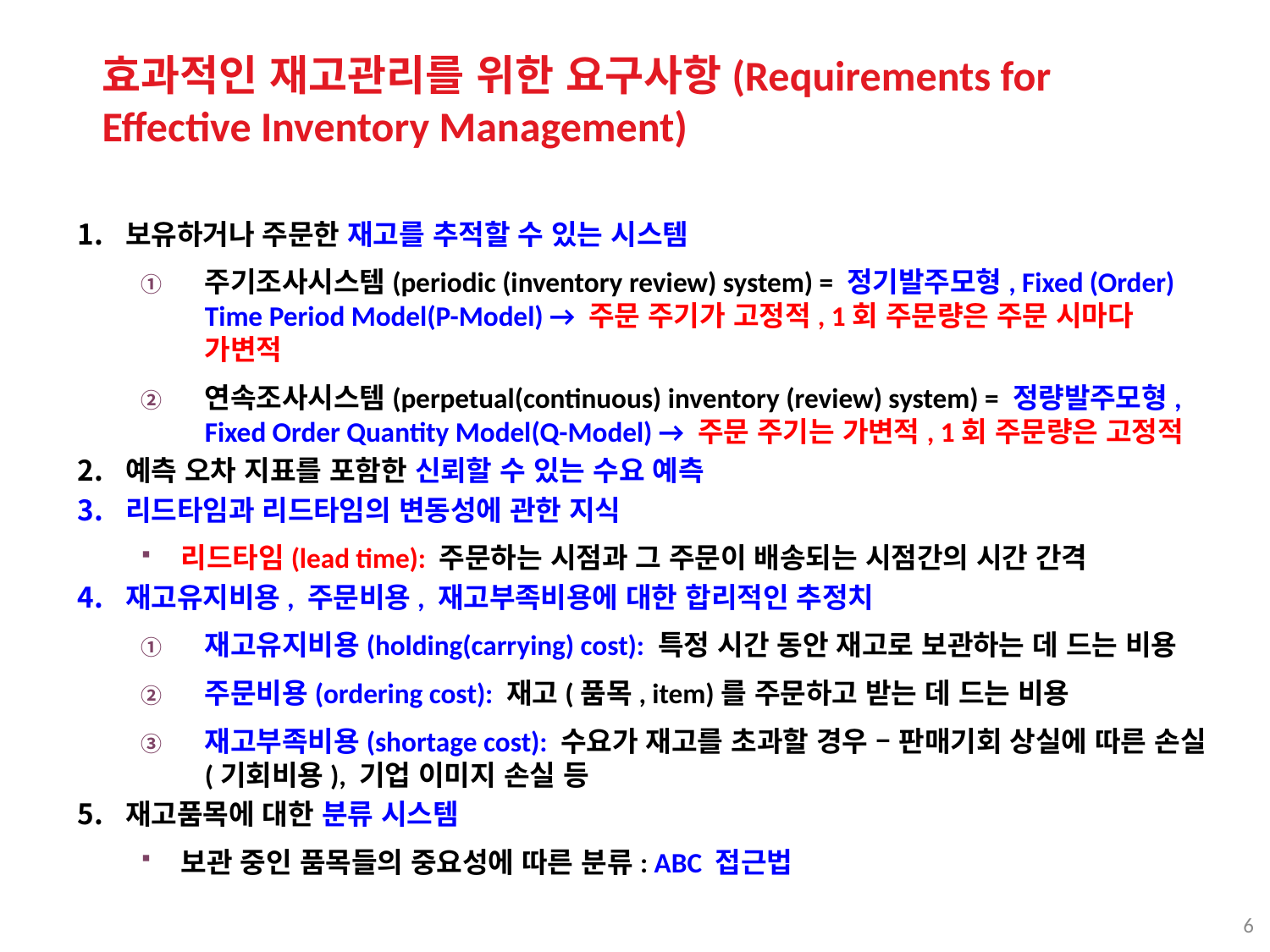

효과적인 재고관리를 위한 요구사항(Requirements for Effective Inventory Management)
보유하거나 주문한 재고를 추적할 수 있는 시스템
주기조사시스템(periodic (inventory review) system) = 정기발주모형, Fixed (Order) Time Period Model(P-Model) → 주문 주기가 고정적, 1회 주문량은 주문 시마다 가변적
연속조사시스템(perpetual(continuous) inventory (review) system) = 정량발주모형, Fixed Order Quantity Model(Q-Model) → 주문 주기는 가변적, 1회 주문량은 고정적
예측 오차 지표를 포함한 신뢰할 수 있는 수요 예측
리드타임과 리드타임의 변동성에 관한 지식
리드타임(lead time): 주문하는 시점과 그 주문이 배송되는 시점간의 시간 간격
재고유지비용, 주문비용, 재고부족비용에 대한 합리적인 추정치
재고유지비용(holding(carrying) cost): 특정 시간 동안 재고로 보관하는 데 드는 비용
주문비용(ordering cost): 재고(품목, item)를 주문하고 받는 데 드는 비용
재고부족비용(shortage cost): 수요가 재고를 초과할 경우 – 판매기회 상실에 따른 손실(기회비용), 기업 이미지 손실 등
재고품목에 대한 분류 시스템
보관 중인 품목들의 중요성에 따른 분류: ABC 접근법

6